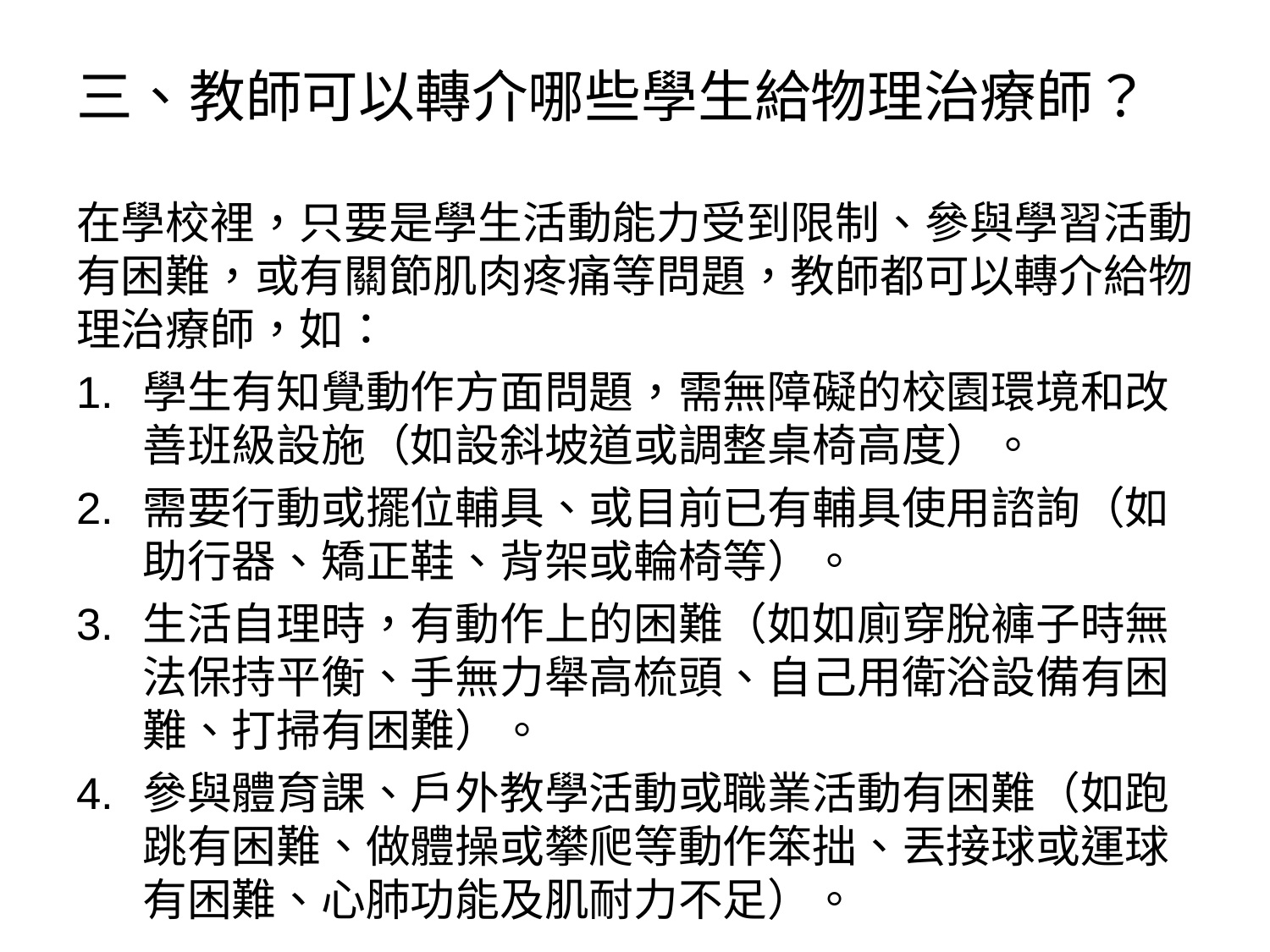

# 三、教師可以轉介哪些學生給物理治療師？
在學校裡，只要是學生活動能力受到限制、參與學習活動有困難，或有關節肌肉疼痛等問題，教師都可以轉介給物理治療師，如：
學生有知覺動作方面問題，需無障礙的校園環境和改善班級設施（如設斜坡道或調整桌椅高度）。
需要行動或擺位輔具、或目前已有輔具使用諮詢（如助行器、矯正鞋、背架或輪椅等）。
生活自理時，有動作上的困難（如如廁穿脫褲子時無法保持平衡、手無力舉高梳頭、自己用衛浴設備有困難、打掃有困難）。
參與體育課、戶外教學活動或職業活動有困難（如跑跳有困難、做體操或攀爬等動作笨拙、丟接球或運球有困難、心肺功能及肌耐力不足）。